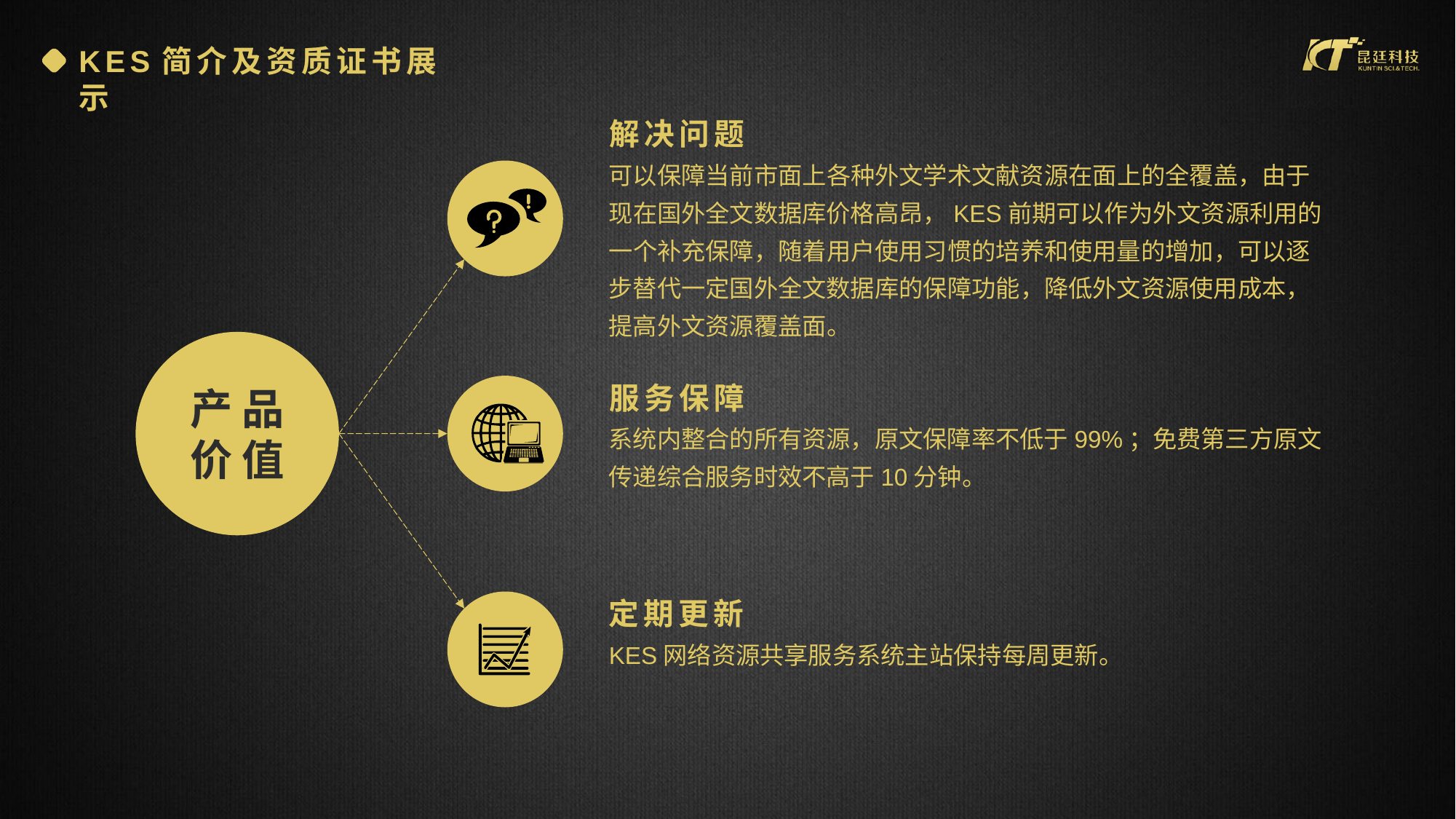

KES简介及资质证书展示

解决问题
可以保障当前市面上各种外文学术文献资源在面上的全覆盖，由于现在国外全文数据库价格高昂，KES前期可以作为外文资源利用的一个补充保障，随着用户使用习惯的培养和使用量的增加，可以逐步替代一定国外全文数据库的保障功能，降低外文资源使用成本，提高外文资源覆盖面。

产品
价值
服务保障
系统内整合的所有资源，原文保障率不低于99%；免费第三方原文传递综合服务时效不高于10分钟。

定期更新
KES网络资源共享服务系统主站保持每周更新。